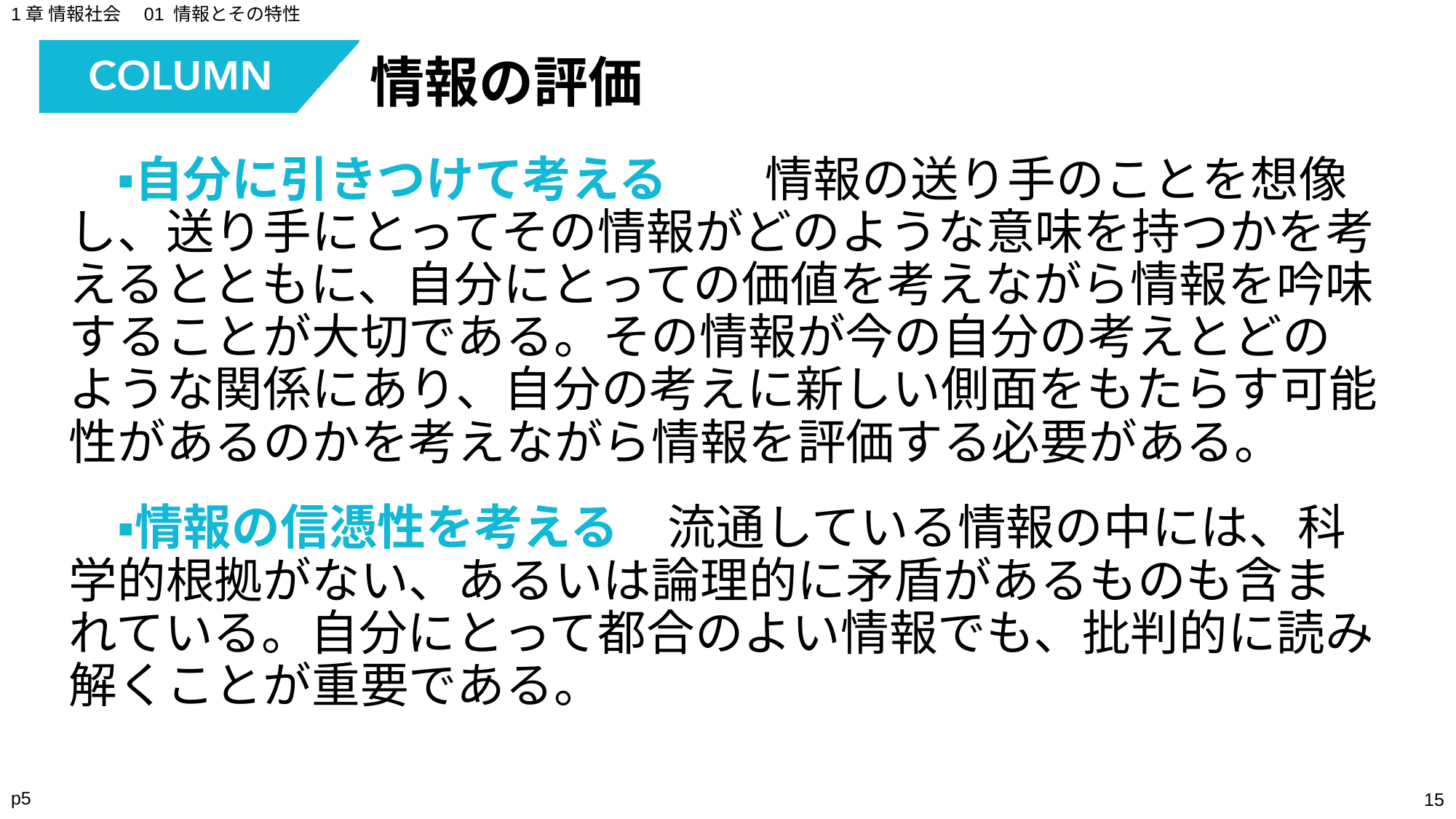

1章 情報社会　01 情報とその特性

情報の評価
　▪自分に引きつけて考える　　情報の送り手のことを想像し、送り手にとってその情報がどのような意味を持つかを考えるとともに、自分にとっての価値を考えながら情報を吟味することが大切である。その情報が今の自分の考えとどのような関係にあり、自分の考えに新しい側面をもたらす可能性があるのかを考えながら情報を評価する必要がある。
　▪情報の信憑性を考える　流通している情報の中には、科学的根拠がない、あるいは論理的に矛盾があるものも含まれている。自分にとって都合のよい情報でも、批判的に読み解くことが重要である。
p5
15